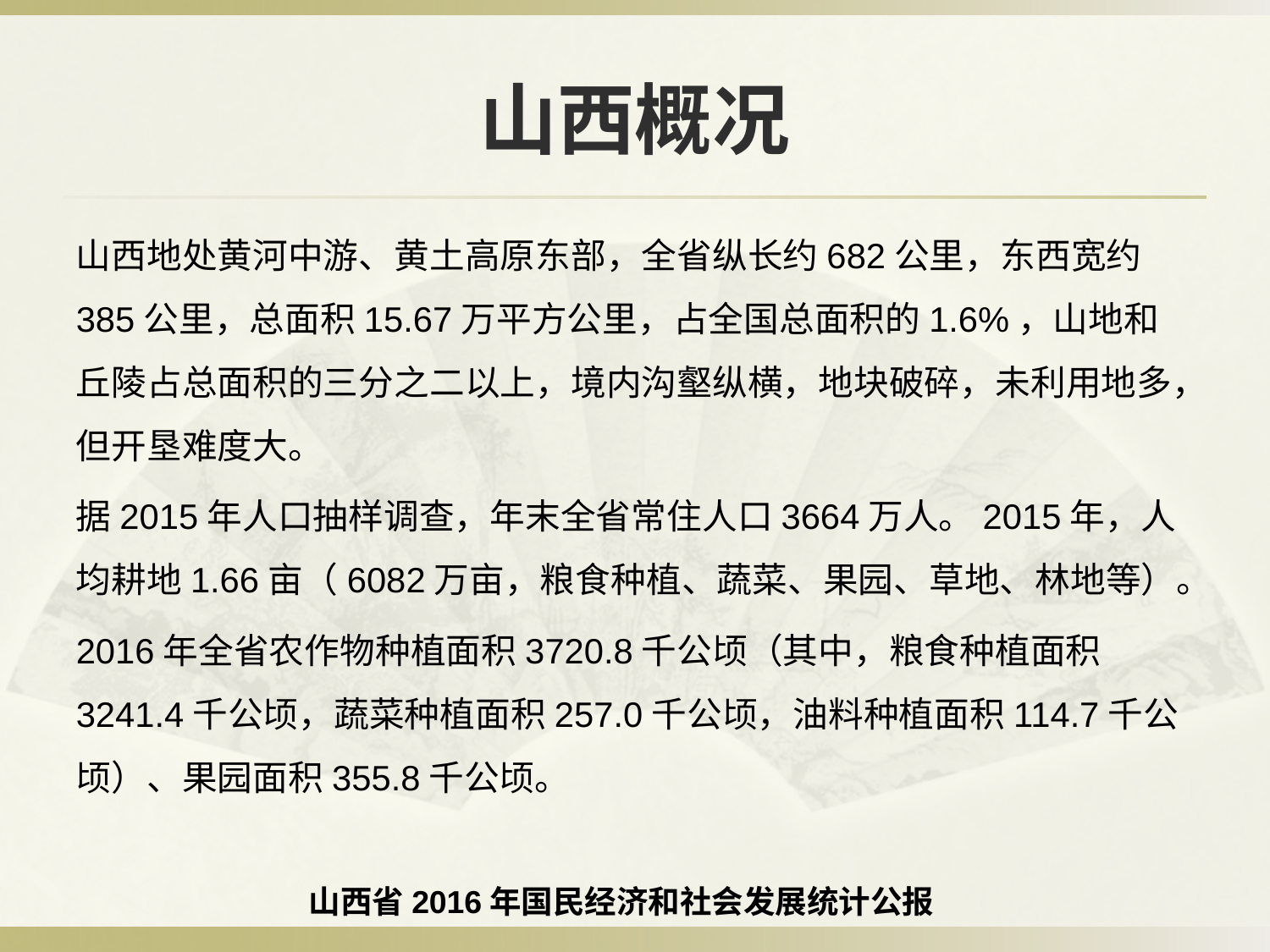

# 山西概况
山西地处黄河中游、黄土高原东部，全省纵长约682公里，东西宽约385公里，总面积15.67万平方公里，占全国总面积的1.6%，山地和丘陵占总面积的三分之二以上，境内沟壑纵横，地块破碎，未利用地多，但开垦难度大。
据2015年人口抽样调查，年末全省常住人口3664万人。2015年，人均耕地1.66亩（6082万亩，粮食种植、蔬菜、果园、草地、林地等）。
2016年全省农作物种植面积3720.8千公顷（其中，粮食种植面积3241.4千公顷，蔬菜种植面积257.0千公顷，油料种植面积114.7千公顷）、果园面积355.8千公顷。
山西省2016年国民经济和社会发展统计公报